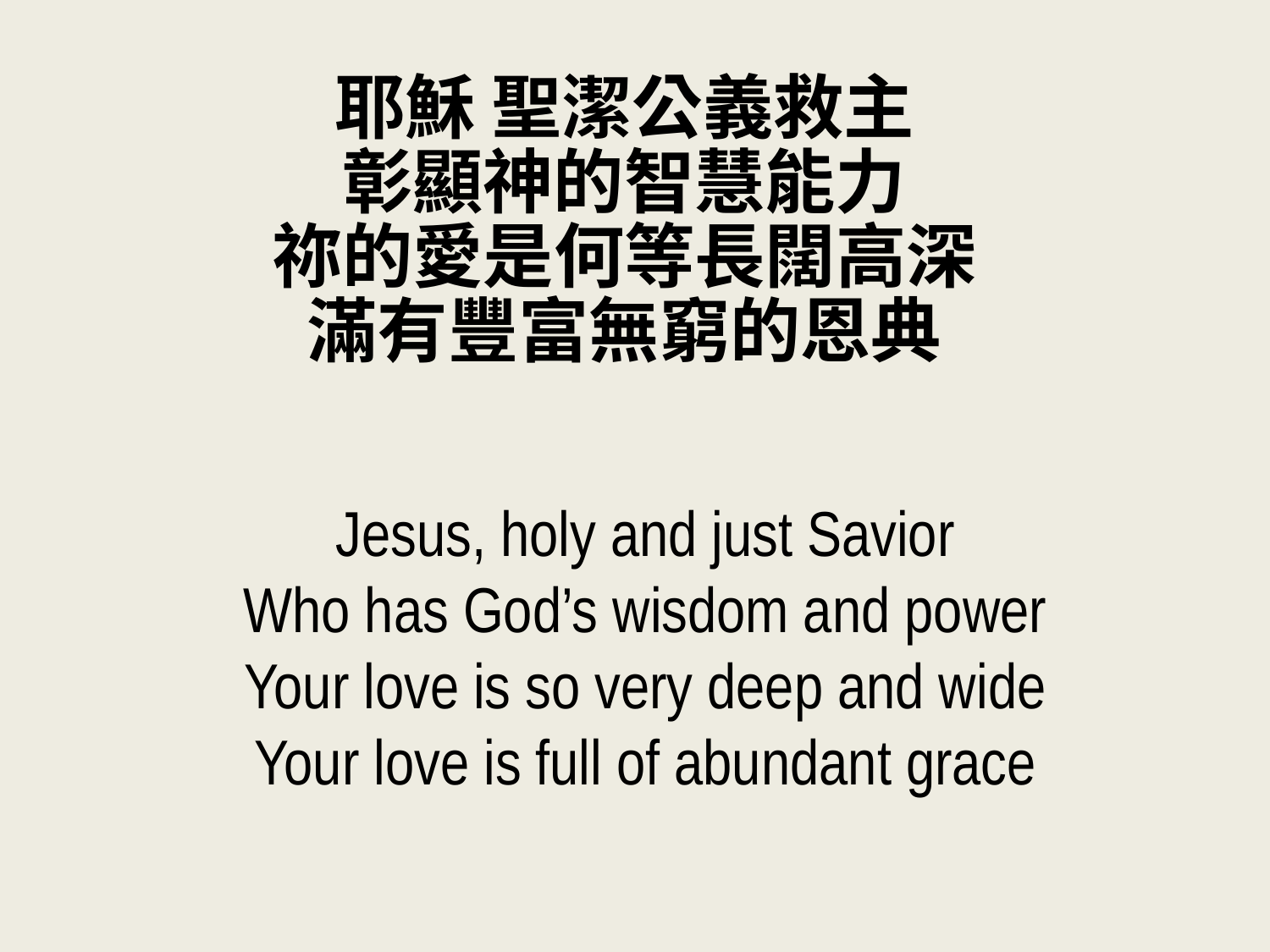

耶穌 聖潔公義救主
彰顯神的智慧能力
祢的愛是何等長闊高深
滿有豐富無窮的恩典
Jesus, holy and just Savior
Who has God’s wisdom and power
Your love is so very deep and wide
Your love is full of abundant grace